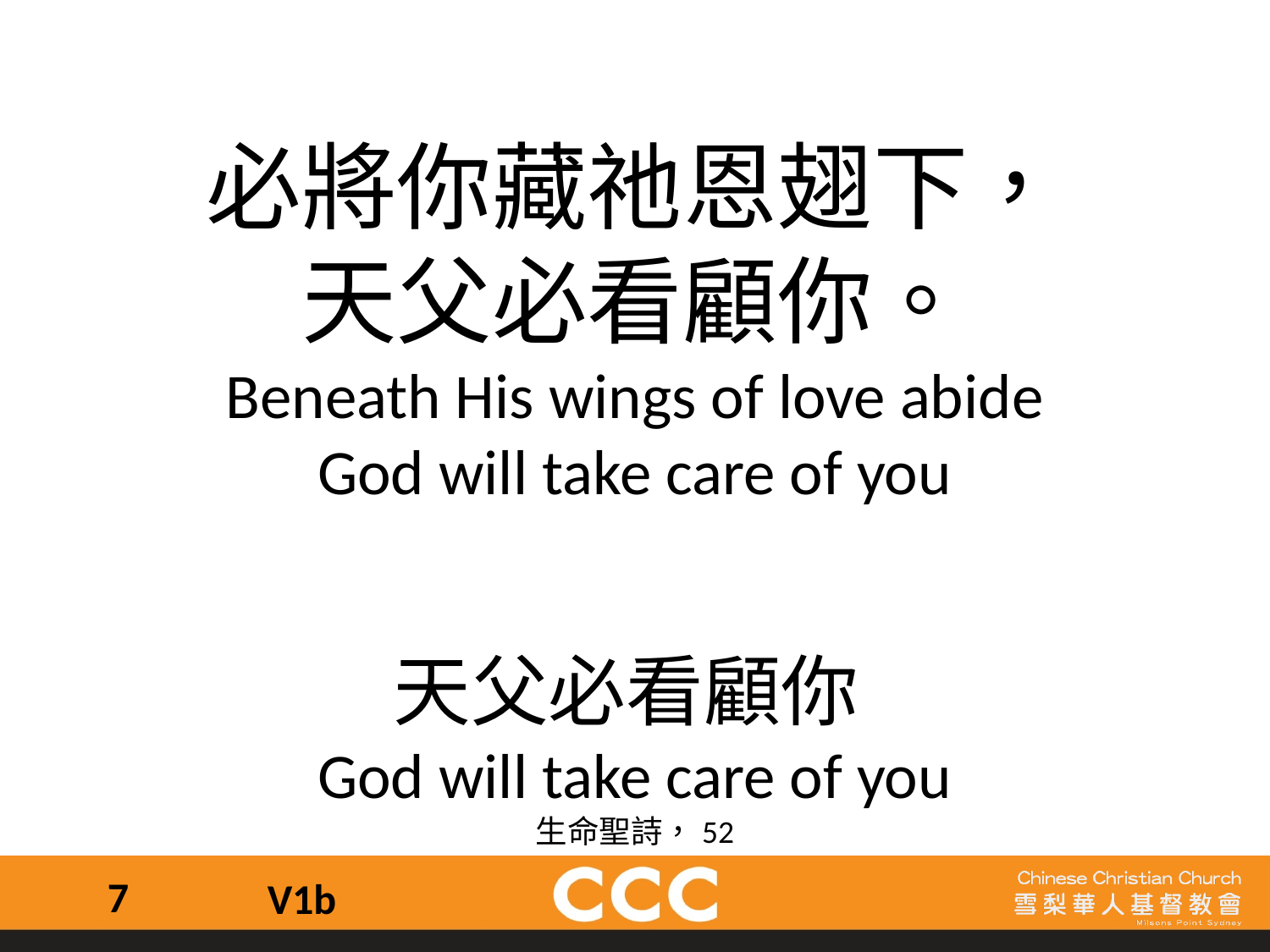

必將你藏祂恩翅下，
天父必看顧你。
Beneath His wings of love abide
God will take care of you
天父必看顧你
God will take care of you
生命聖詩，52
7
V1b